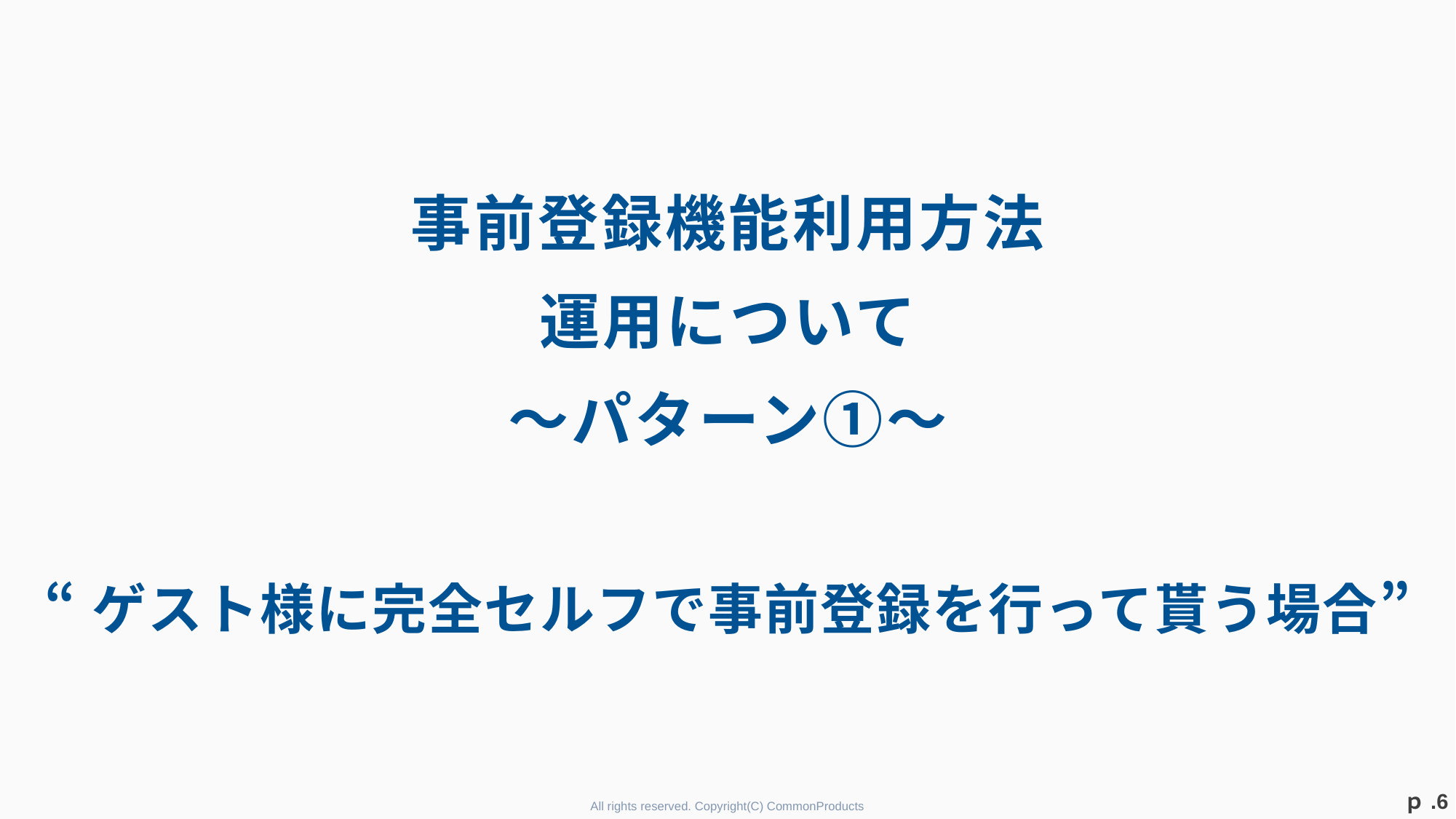

事前登録機能利用方法
運用について
～パターン①～

“ゲスト様に完全セルフで事前登録を行って貰う場合”
ｐ.6